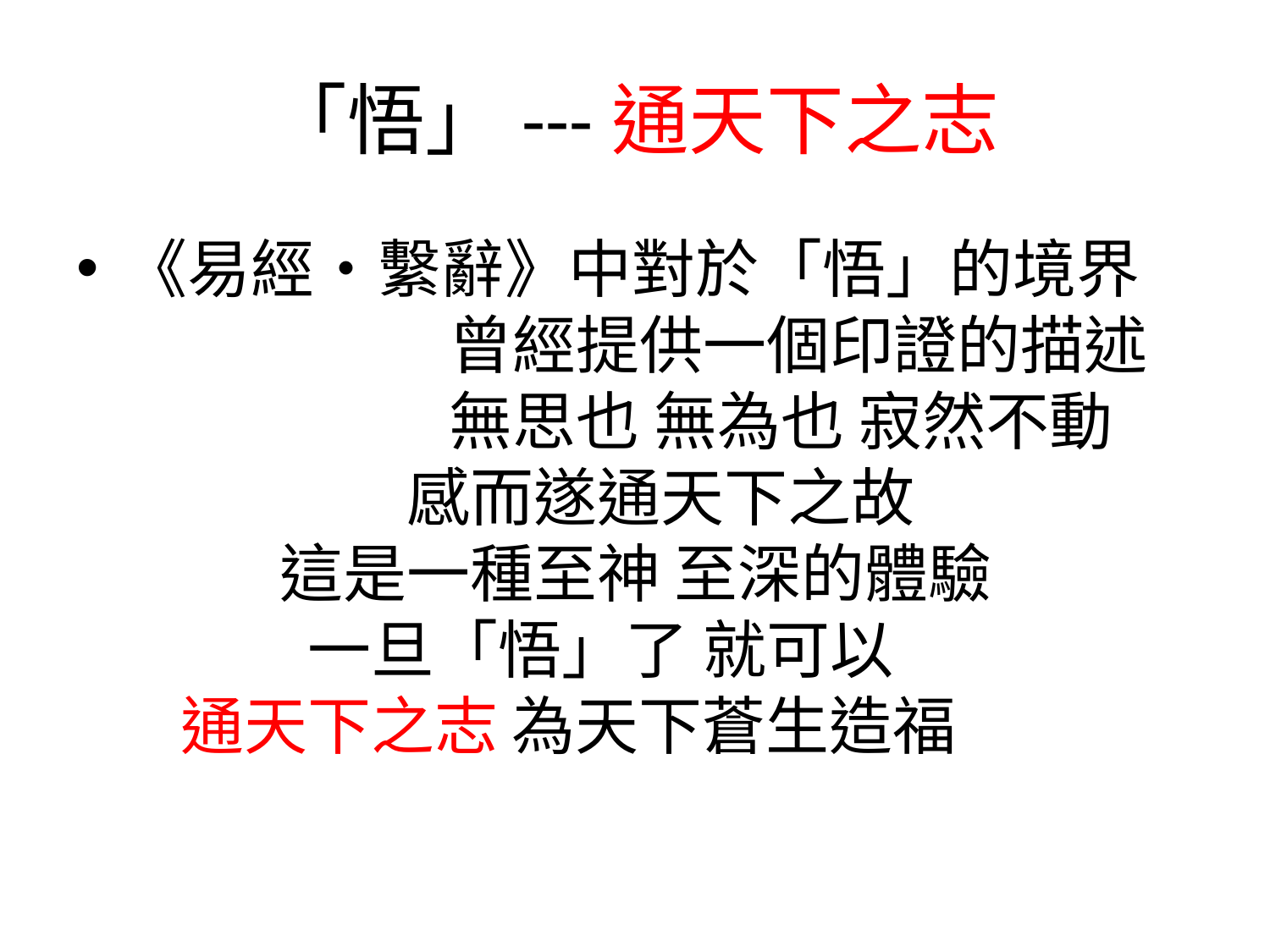

# 「悟」---通天下之志
《易經•繫辭》中對於「悟」的境界                           曾經提供一個印證的描述                           無思也 無為也 寂然不動                          感而遂通天下之故                               這是一種至神 至深的體驗                            一旦「悟」了 就可以                          通天下之志 為天下蒼生造福